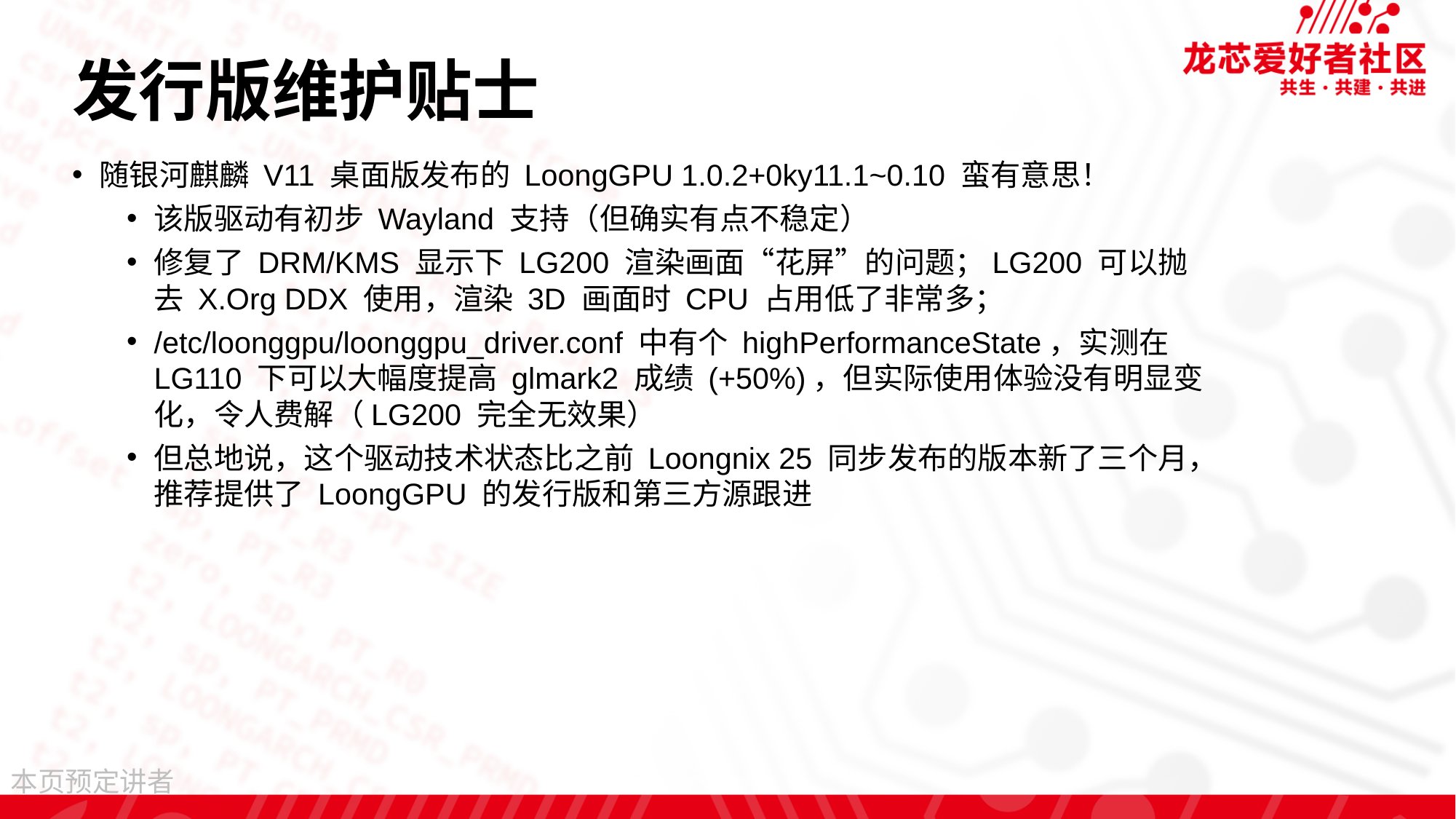

# 发行版维护贴士
随银河麒麟 V11 桌面版发布的 LoongGPU 1.0.2+0ky11.1~0.10 蛮有意思！
该版驱动有初步 Wayland 支持（但确实有点不稳定）
修复了 DRM/KMS 显示下 LG200 渲染画面“花屏”的问题；LG200 可以抛去 X.Org DDX 使用，渲染 3D 画面时 CPU 占用低了非常多；
/etc/loonggpu/loonggpu_driver.conf 中有个 highPerformanceState，实测在 LG110 下可以大幅度提高 glmark2 成绩 (+50%)，但实际使用体验没有明显变化，令人费解（LG200 完全无效果）
但总地说，这个驱动技术状态比之前 Loongnix 25 同步发布的版本新了三个月，推荐提供了 LoongGPU 的发行版和第三方源跟进